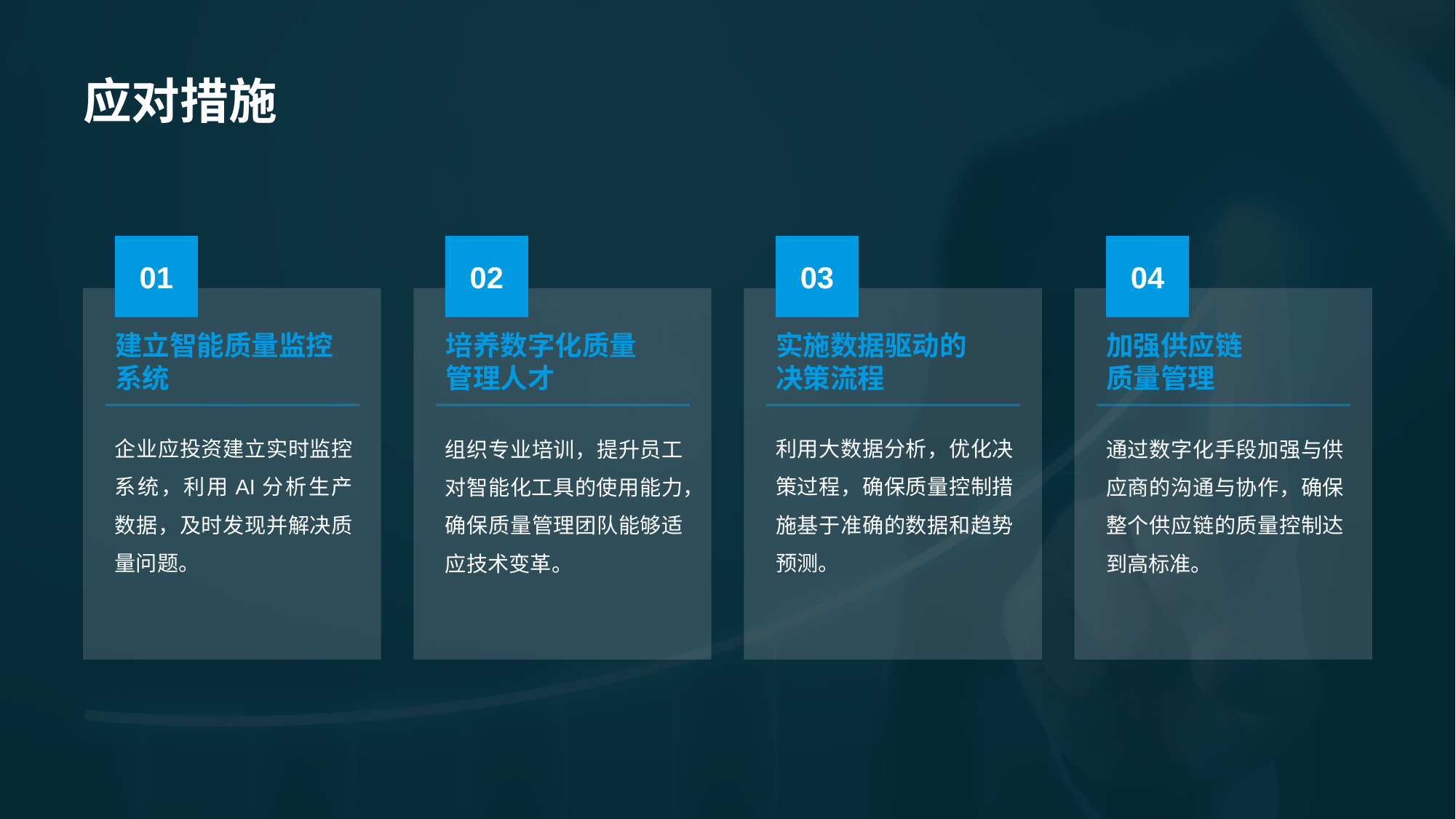

# 应对措施
01
02
03
04

建立智能质量监控系统
实施数据驱动的
决策流程
培养数字化质量
管理人才
加强供应链
质量管理
企业应投资建立实时监控系统，利用AI分析生产数据，及时发现并解决质量问题。
利用大数据分析，优化决策过程，确保质量控制措施基于准确的数据和趋势预测。
组织专业培训，提升员工对智能化工具的使用能力，确保质量管理团队能够适应技术变革。
通过数字化手段加强与供应商的沟通与协作，确保整个供应链的质量控制达到高标准。